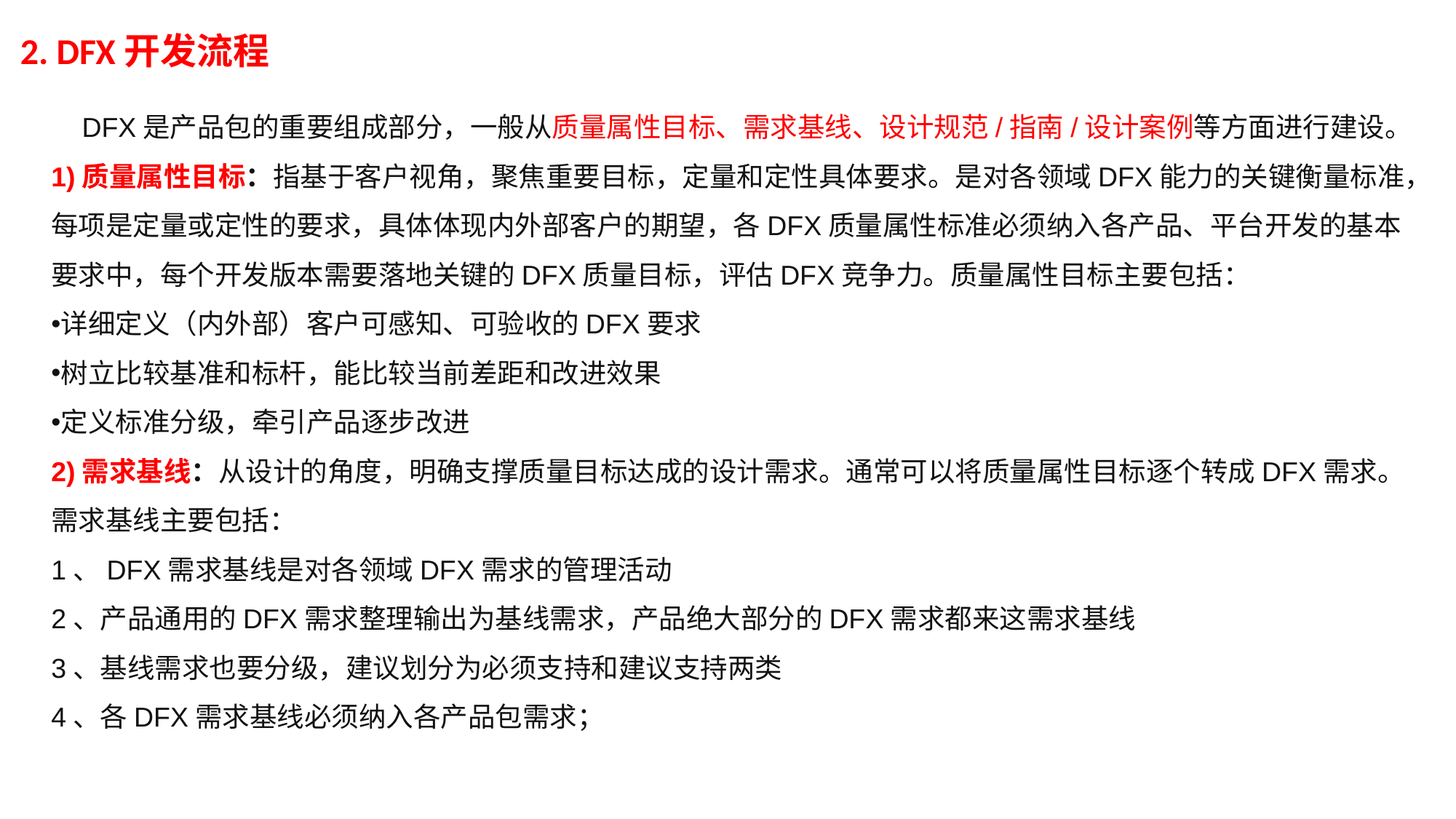

2. DFX开发流程
    DFX是产品包的重要组成部分，一般从质量属性目标、需求基线、设计规范/指南/设计案例等方面进行建设。
1)质量属性目标：指基于客户视角，聚焦重要目标，定量和定性具体要求。是对各领域DFX能力的关键衡量标准，每项是定量或定性的要求，具体体现内外部客户的期望，各DFX质量属性标准必须纳入各产品、平台开发的基本要求中，每个开发版本需要落地关键的DFX质量目标，评估DFX竞争力。质量属性目标主要包括：
详细定义（内外部）客户可感知、可验收的DFX要求
树立比较基准和标杆，能比较当前差距和改进效果
定义标准分级，牵引产品逐步改进
2)需求基线：从设计的角度，明确支撑质量目标达成的设计需求。通常可以将质量属性目标逐个转成DFX需求。需求基线主要包括：
1、DFX需求基线是对各领域DFX需求的管理活动
2、产品通用的DFX需求整理输出为基线需求，产品绝大部分的DFX需求都来这需求基线
3、基线需求也要分级，建议划分为必须支持和建议支持两类
4、各DFX需求基线必须纳入各产品包需求；